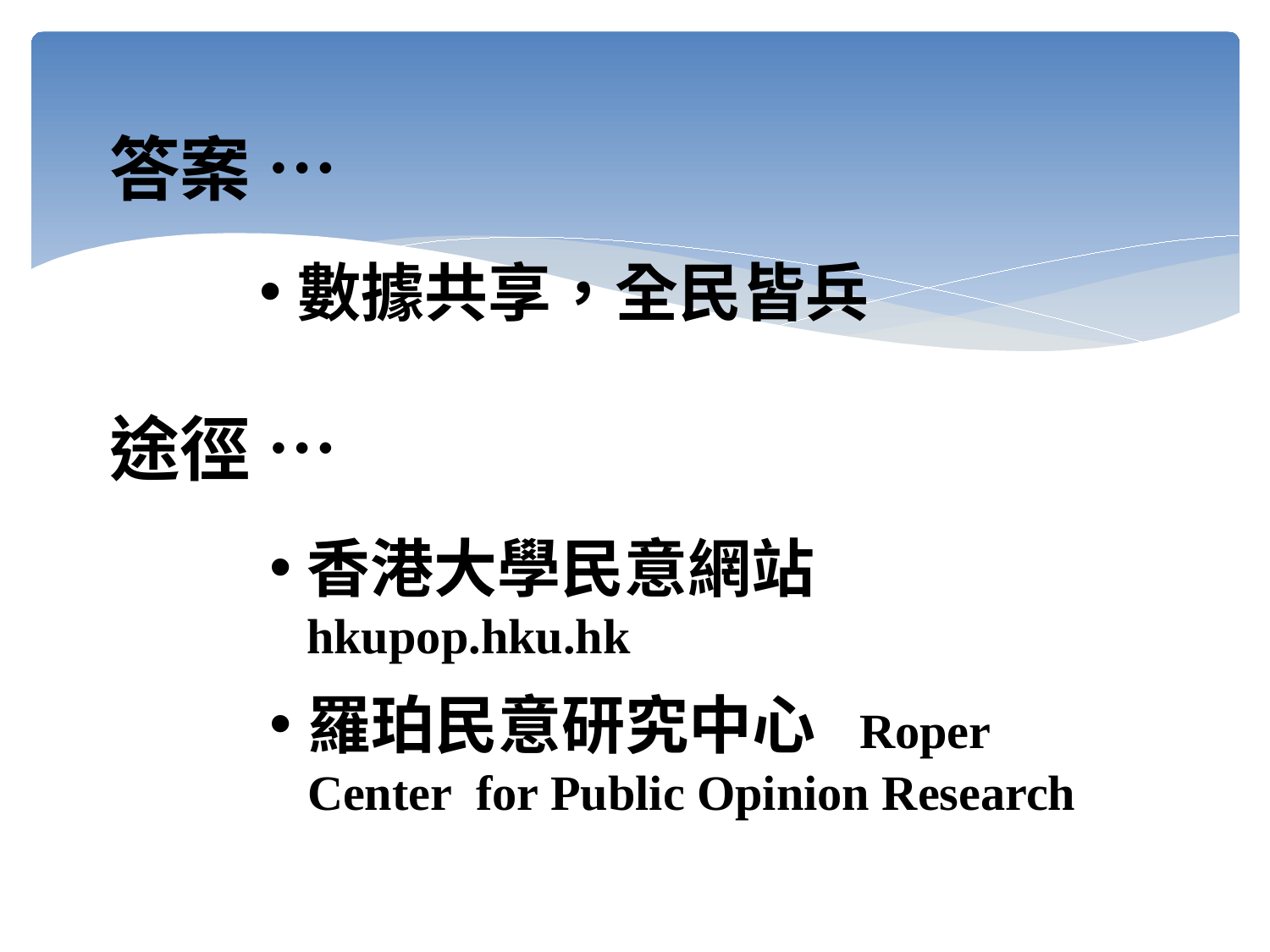

# 答案 …
數據共享，全民皆兵
途徑 …
香港大學民意網站    hkupop.hku.hk
羅珀民意研究中心  Roper Center  for Public Opinion Research